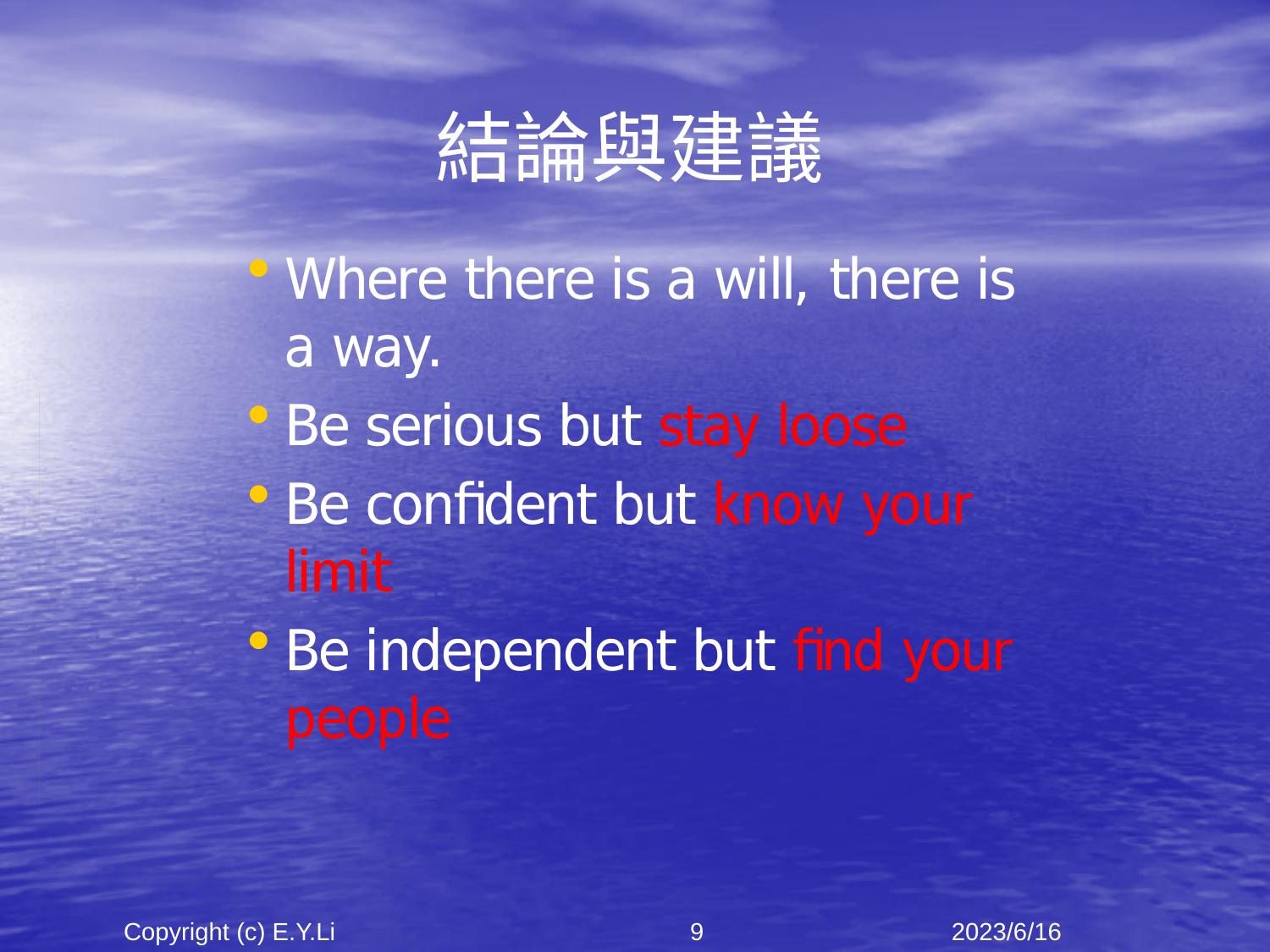

# 結論與建議
Where there is a will, there is a way.
Be serious but stay loose
Be confident but know your limit
Be independent but find your people

Copyright (c) E.Y.Li
9
2023/6/16